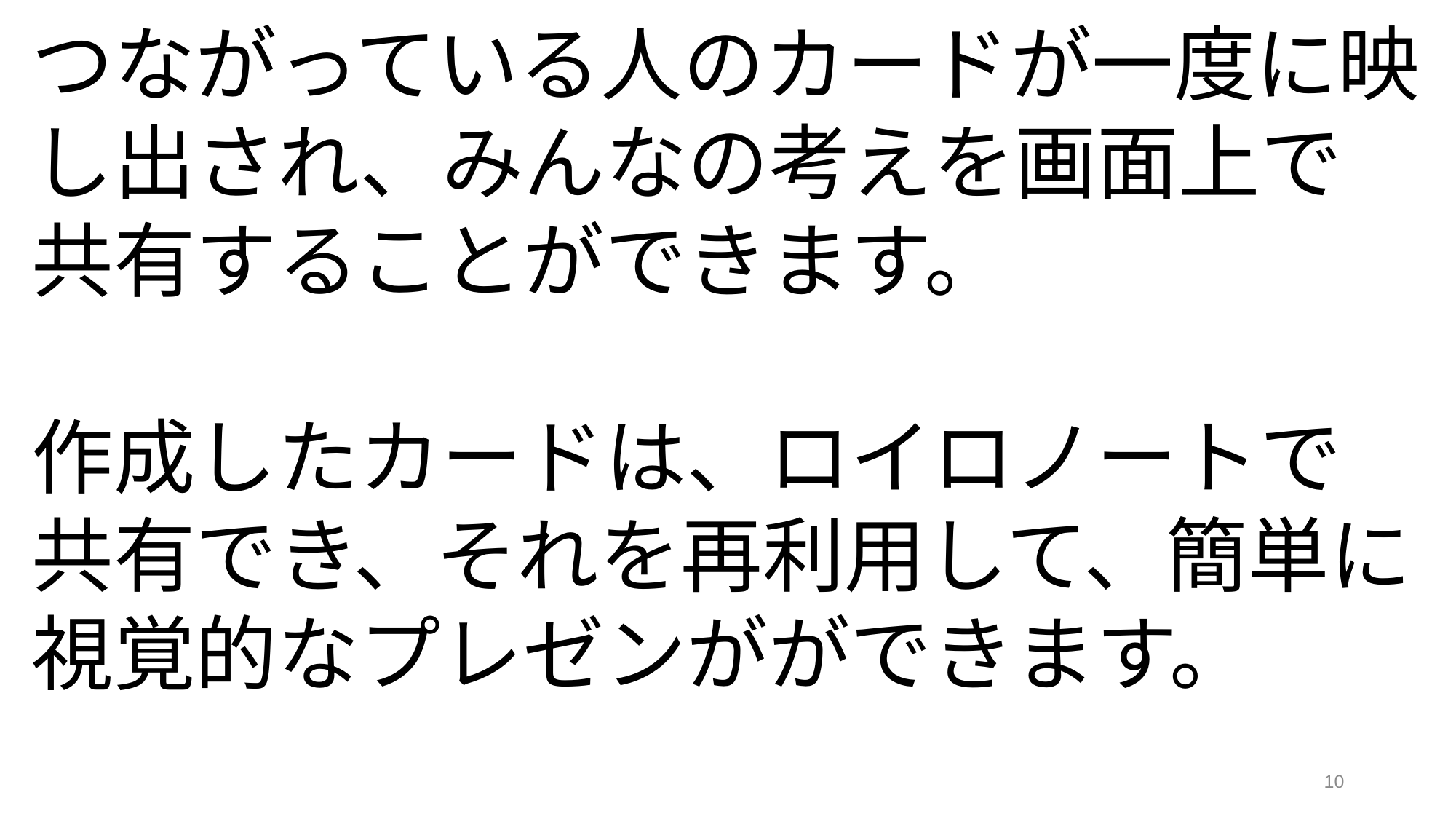

つながっている人のカードが一度に映し出され、みんなの考えを画面上で共有することができます。

作成したカードは、ロイロノートで共有でき、それを再利用して、簡単に視覚的なプレゼンがができます。
10